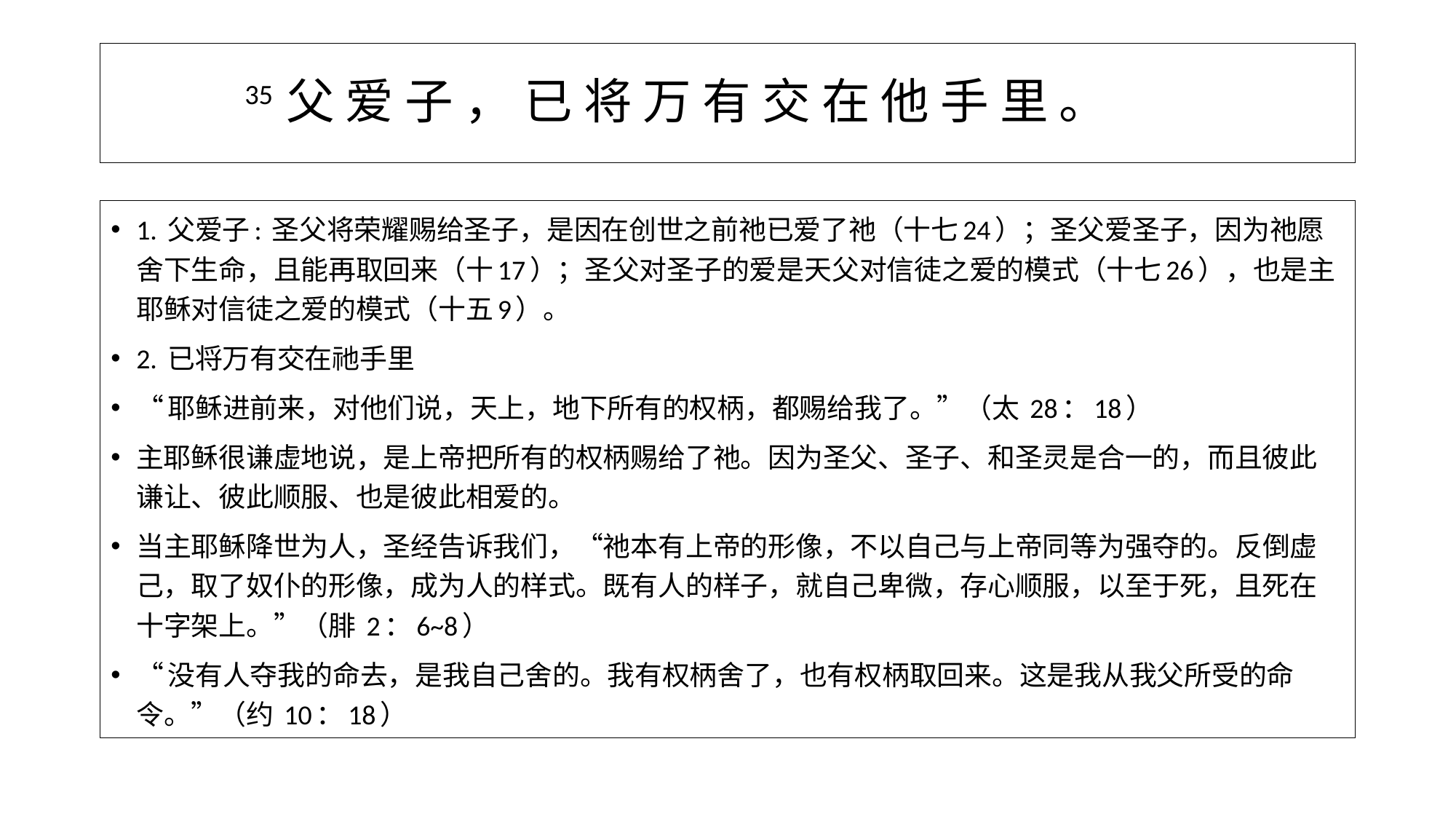

# 35 父 爱 子 ， 已 将 万 有 交 在 他 手 里 。
1. 父爱子: 圣父将荣耀赐给圣子，是因在创世之前祂已爱了祂（十七24）；圣父爱圣子，因为祂愿舍下生命，且能再取回来（十17）；圣父对圣子的爱是天父对信徒之爱的模式（十七26），也是主耶稣对信徒之爱的模式（十五9）。
2. 已将万有交在祂手里
“耶稣进前来，对他们说，天上，地下所有的权柄，都赐给我了。”（太 28：18）
主耶稣很谦虚地说，是上帝把所有的权柄赐给了祂。因为圣父、圣子、和圣灵是合一的，而且彼此谦让、彼此顺服、也是彼此相爱的。
当主耶稣降世为人，圣经告诉我们，“祂本有上帝的形像，不以自己与上帝同等为强夺的。反倒虚己，取了奴仆的形像，成为人的样式。既有人的样子，就自己卑微，存心顺服，以至于死，且死在十字架上。”（腓 2：6~8）
“没有人夺我的命去，是我自己舍的。我有权柄舍了，也有权柄取回来。这是我从我父所受的命令。”（约 10：18）